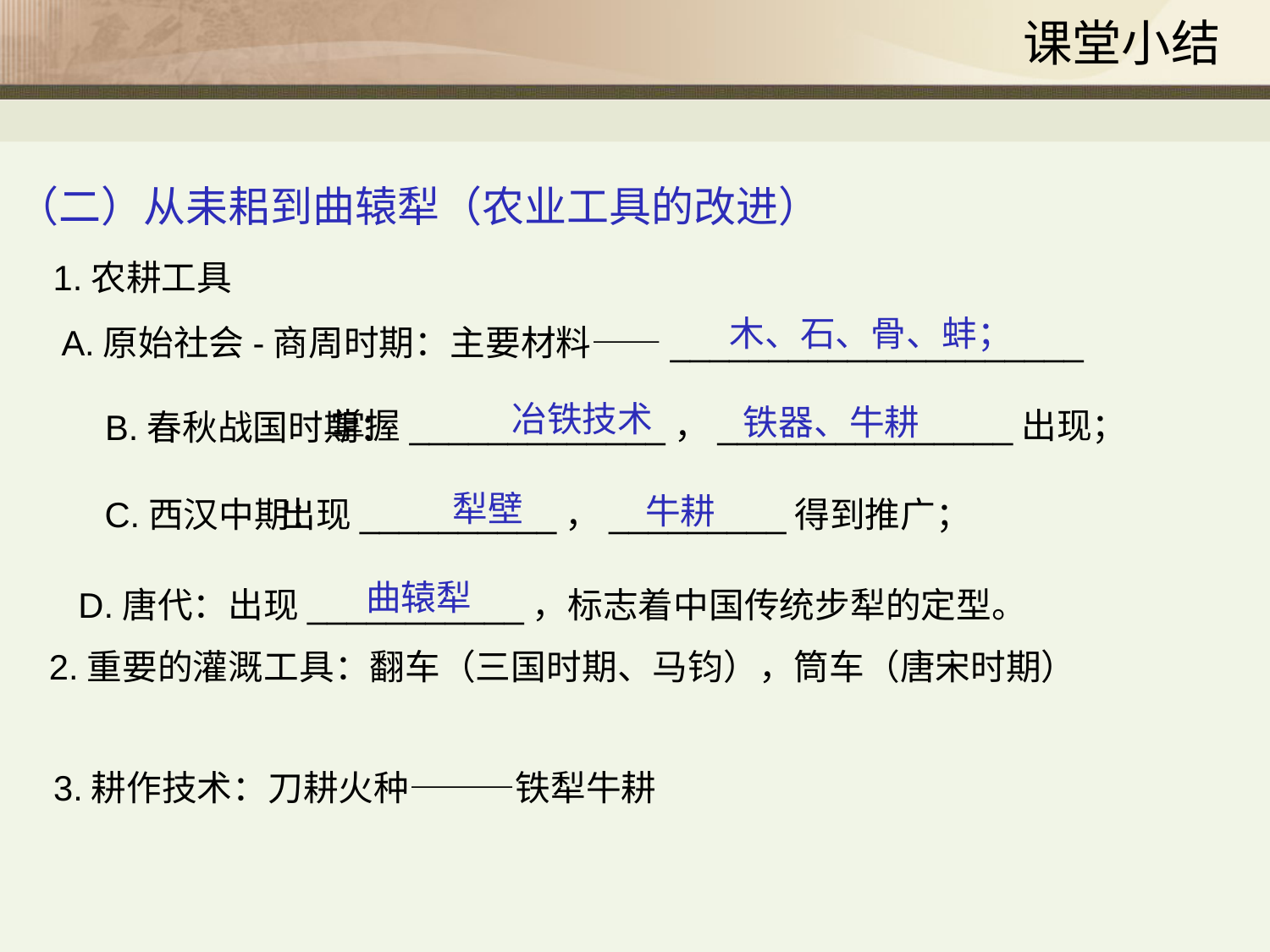

课堂小结
（二）从耒耜到曲辕犁（农业工具的改进）
1.农耕工具
木、石、骨、蚌；
A.原始社会-商周时期：主要材料——_____________________
冶铁技术
铁器、牛耕
掌握_____________，_______________出现；
B.春秋战国时期：
犁壁
牛耕
C.西汉中期：
出现__________，_________得到推广；
曲辕犁
D.唐代：出现___________，标志着中国传统步犁的定型。
2.重要的灌溉工具：翻车（三国时期、马钧），筒车（唐宋时期）
3.耕作技术：刀耕火种———铁犁牛耕